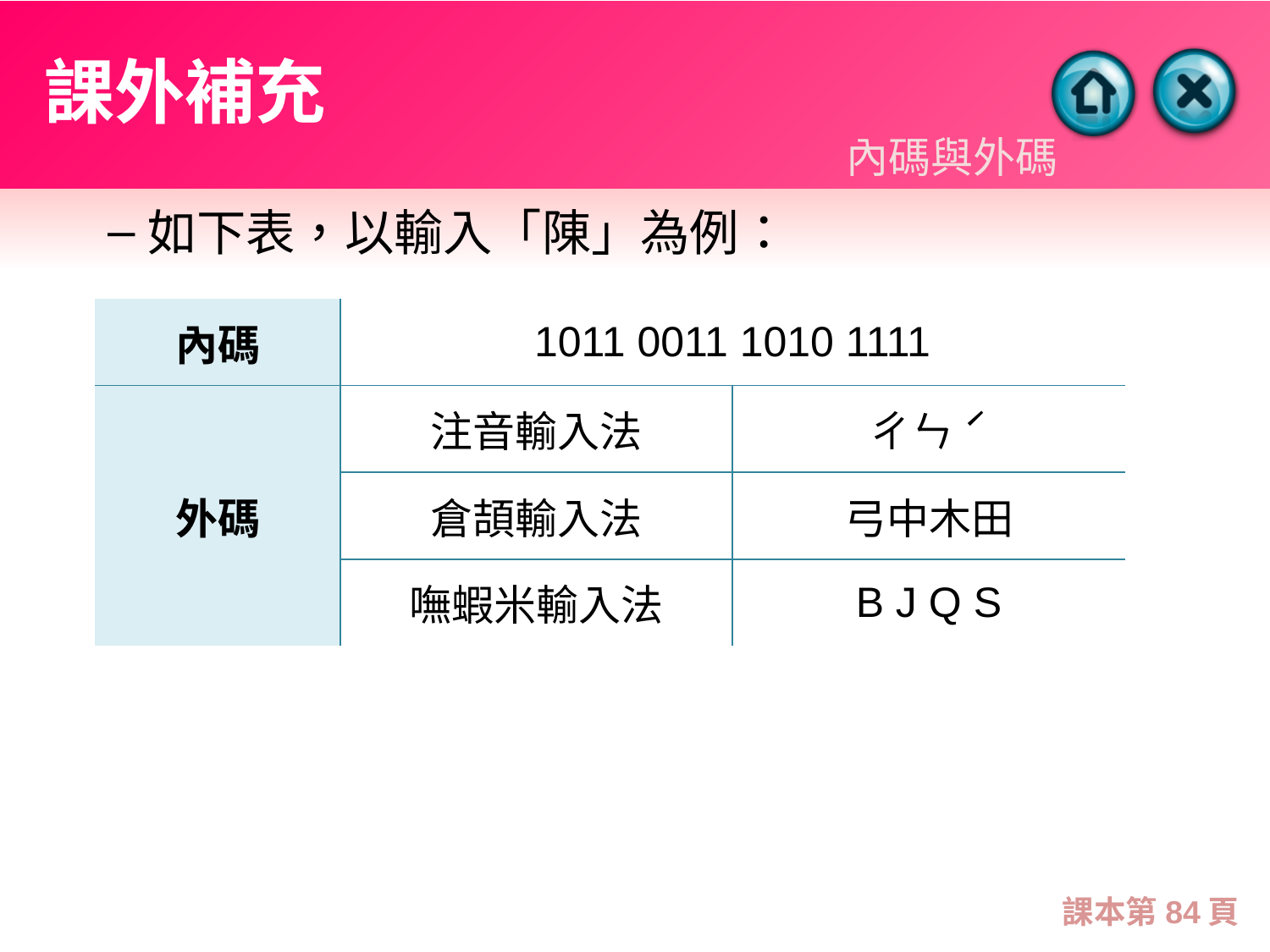

# 課外補充
內碼與外碼
如下表，以輸入「陳」為例：
| 內碼 | 1011 0011 1010 1111 |  |
| --- | --- | --- |
| 外碼 | 注音輸入法 | ㄔㄣ ˊ |
|  | 倉頡輸入法 | 弓中木田 |
|  | 嘸蝦米輸入法 | B J Q S |
課本第84頁